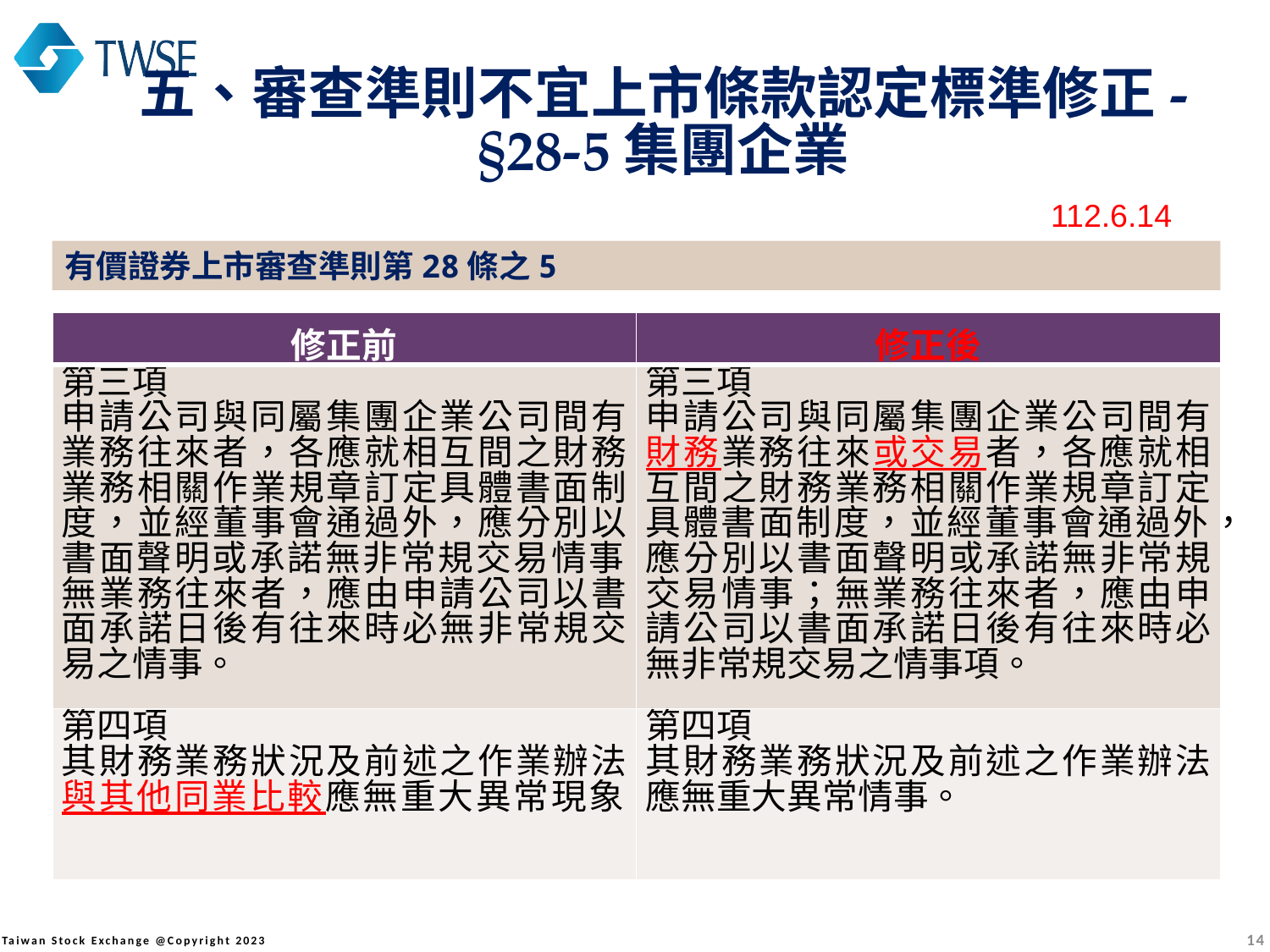

五、審查準則不宜上市條款認定標準修正-§28-5集團企業
112.6.14
有價證券上市審查準則第28條之5
| 修正前 | 修正後 |
| --- | --- |
| 第三項 申請公司與同屬集團企業公司間有業務往來者，各應就相互間之財務業務相關作業規章訂定具體書面制度，並經董事會通過外，應分別以書面聲明或承諾無非常規交易情事；無業務往來者，應由申請公司以書面承諾日後有往來時必無非常規交易之情事。 | 第三項 申請公司與同屬集團企業公司間有財務業務往來或交易者，各應就相互間之財務業務相關作業規章訂定具體書面制度，並經董事會通過外，應分別以書面聲明或承諾無非常規交易情事；無業務往來者，應由申請公司以書面承諾日後有往來時必無非常規交易之情事項。 |
| 第四項 其財務業務狀況及前述之作業辦法與其他同業比較應無重大異常現象。 | 第四項 其財務業務狀況及前述之作業辦法應無重大異常情事。 |
14